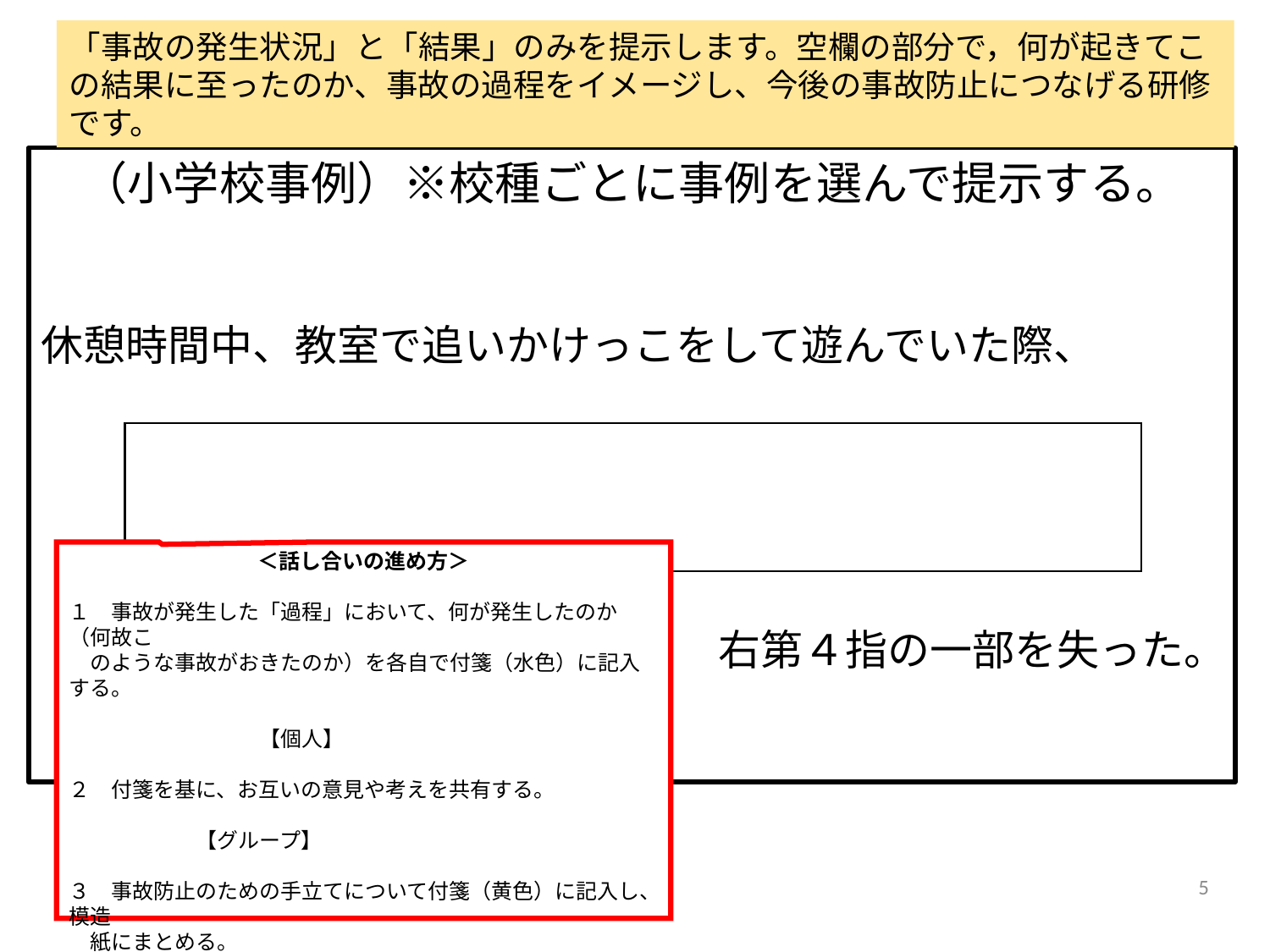

「事故の発生状況」と「結果」のみを提示します。空欄の部分で，何が起きてこの結果に至ったのか、事故の過程をイメージし、今後の事故防止につなげる研修です。
（小学校事例）※校種ごとに事例を選んで提示する。

休憩時間中、教室で追いかけっこをして遊んでいた際、

　　　　　　　　　　　　　　　　右第４指の一部を失った。

＜話し合いの進め方＞

１　事故が発生した「過程」において、何が発生したのか　（何故こ
　のような事故がおきたのか）を各自で付箋（水色）に記入する。
　　　　　　　　　　　　　　　　　　　　　　　　　　　　　　　　　　　　【個人】

２　付箋を基に、お互いの意見や考えを共有する。
　　　　　　　　　　　　　　　　　　　　　　　　　　　　　　　　　【グループ】

３　事故防止のための手立てについて付箋（黄色）に記入し、模造
　紙にまとめる。　　　　　　　　　　　　　　　　　　　　　　　【グループ】

４　グループで話し合われた内容を発表し、全体で共有する。
　　　　　　　　　　　　　　　　　　　　　　　　　　　　　　　　　　　　【一斉】
5